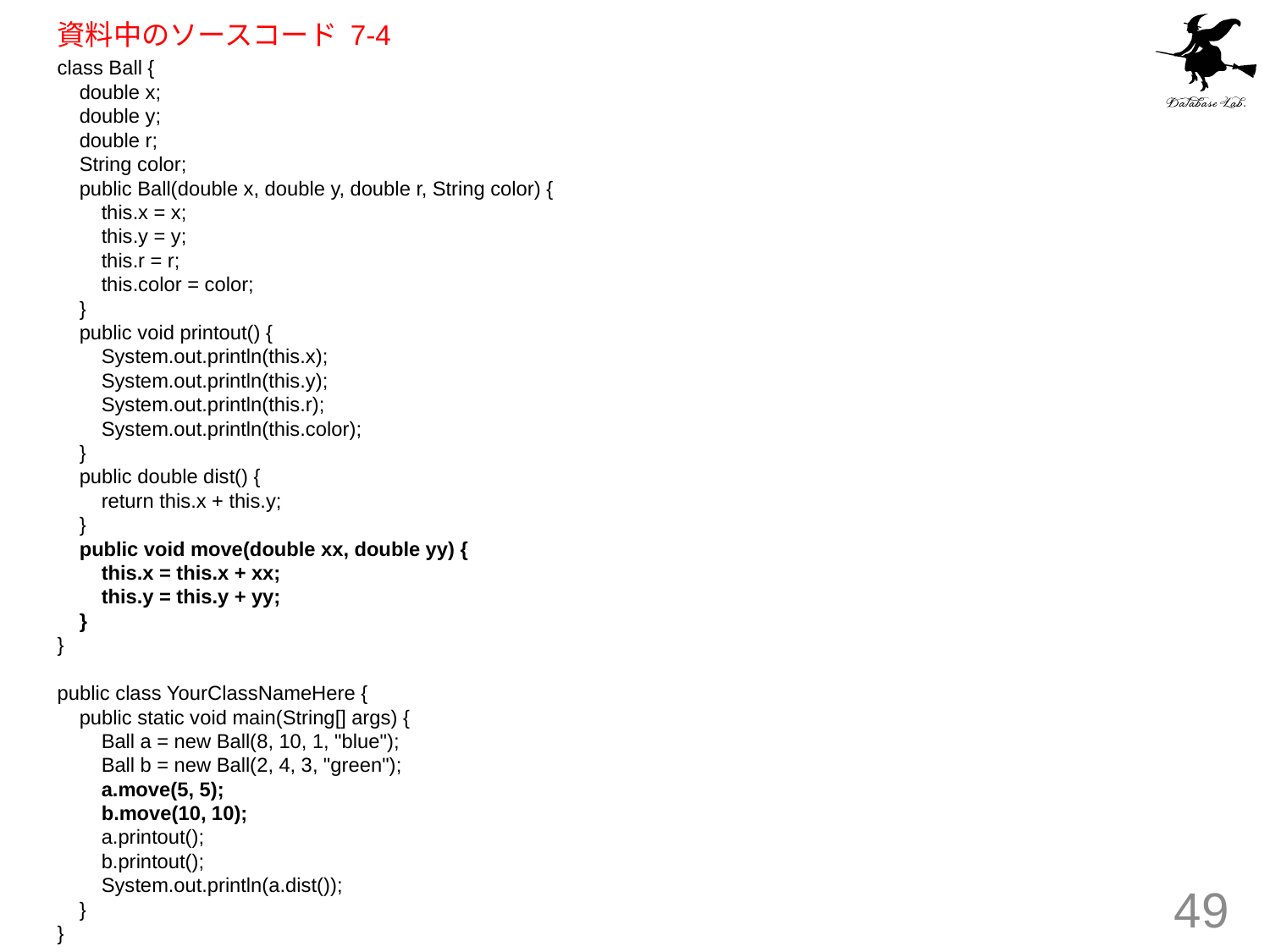

# 資料中のソースコード 7-4
class Ball {
    double x;
    double y;
    double r;
    String color;
    public Ball(double x, double y, double r, String color) {
        this.x = x;
        this.y = y;
        this.r = r;
        this.color = color;
    }
    public void printout() {
        System.out.println(this.x);
        System.out.println(this.y);
        System.out.println(this.r);
        System.out.println(this.color);
    }
    public double dist() {
        return this.x + this.y;
    }
    public void move(double xx, double yy) {
        this.x = this.x + xx;
        this.y = this.y + yy;
    }
}

public class YourClassNameHere {
    public static void main(String[] args) {
        Ball a = new Ball(8, 10, 1, "blue");
        Ball b = new Ball(2, 4, 3, "green");
        a.move(5, 5);
        b.move(10, 10);
        a.printout();
        b.printout();
        System.out.println(a.dist());
    }
}
49